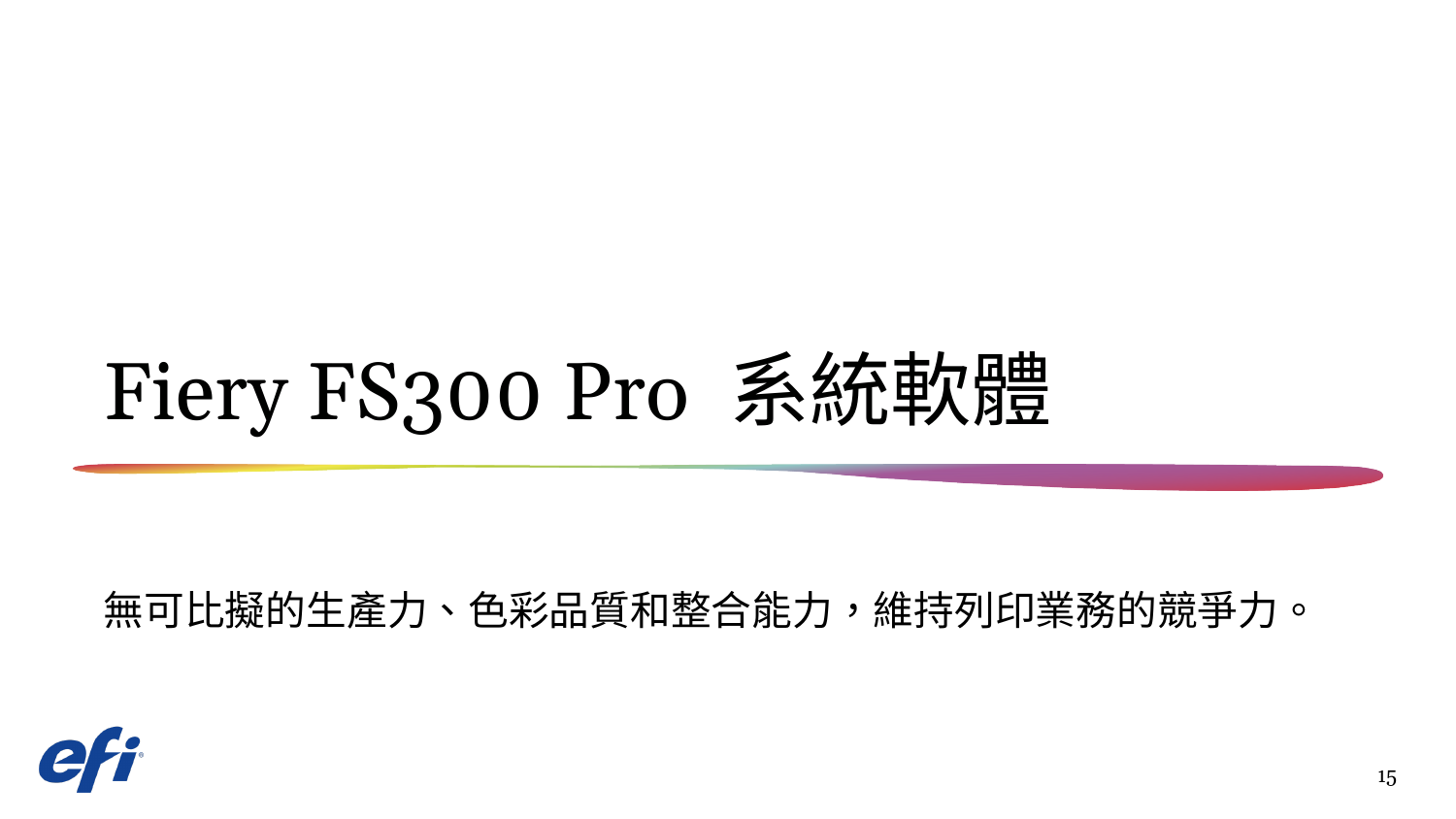

# Fiery FS300 Pro 系統軟體
無可比擬的生產力、色彩品質和整合能力，維持列印業務的競爭力。
15